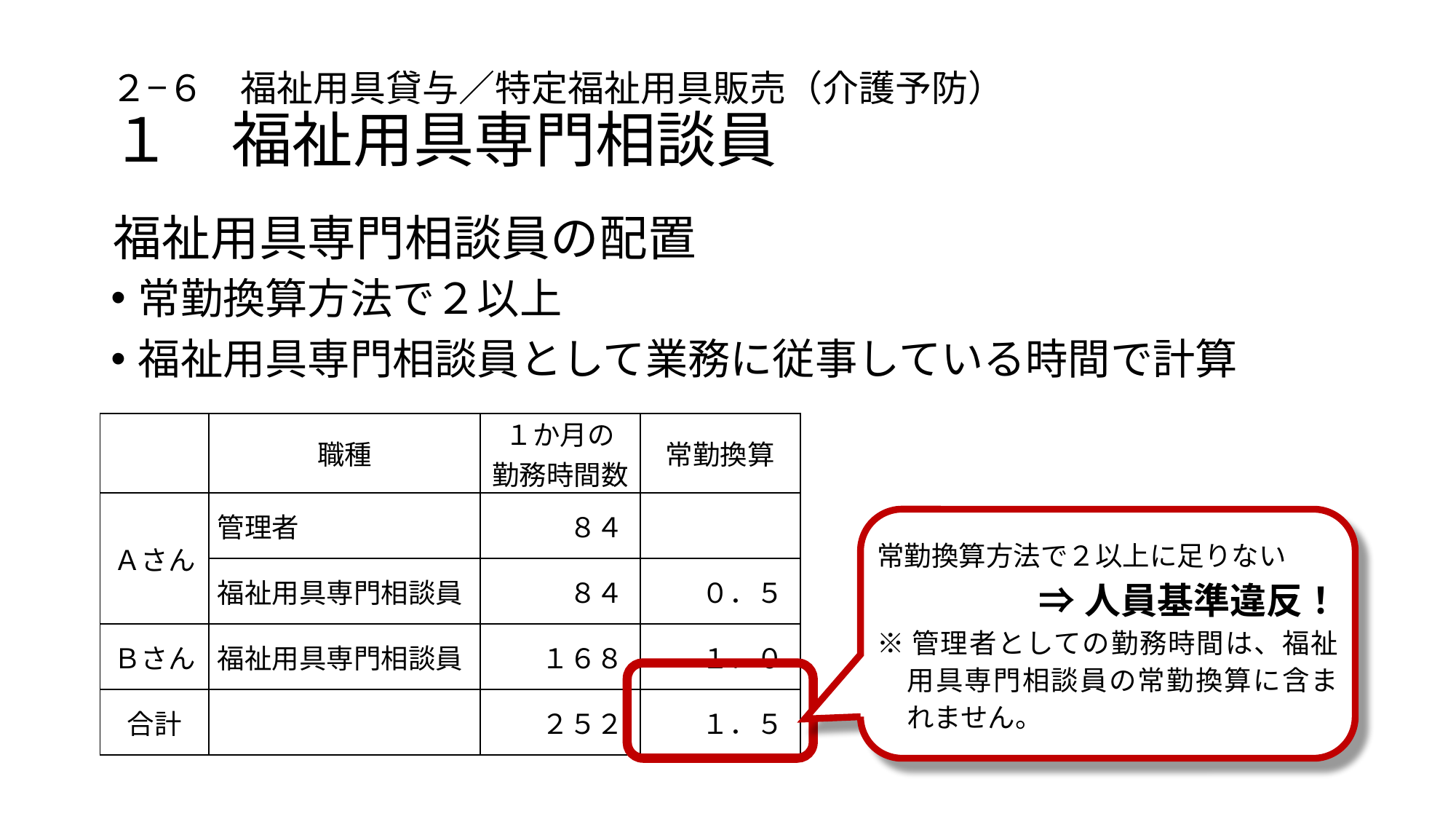

# ２−６　福祉用具貸与／特定福祉用具販売（介護予防） １　福祉用具専門相談員
福祉用具専門相談員の配置
常勤換算方法で２以上
福祉用具専門相談員として業務に従事している時間で計算
|  | 職種 | １か月の 勤務時間数 | 常勤換算 |
| --- | --- | --- | --- |
| Ａさん | 管理者 | ８４ |  |
|  | 福祉用具専門相談員 | ８４ | ０．５ |
| Ｂさん | 福祉用具専門相談員 | １６８ | １．０ |
| 合計 |  | ２５２ | １．５ |
常勤換算方法で２以上に足りない
⇒人員基準違反！
※管理者としての勤務時間は、福祉用具専門相談員の常勤換算に含まれません。